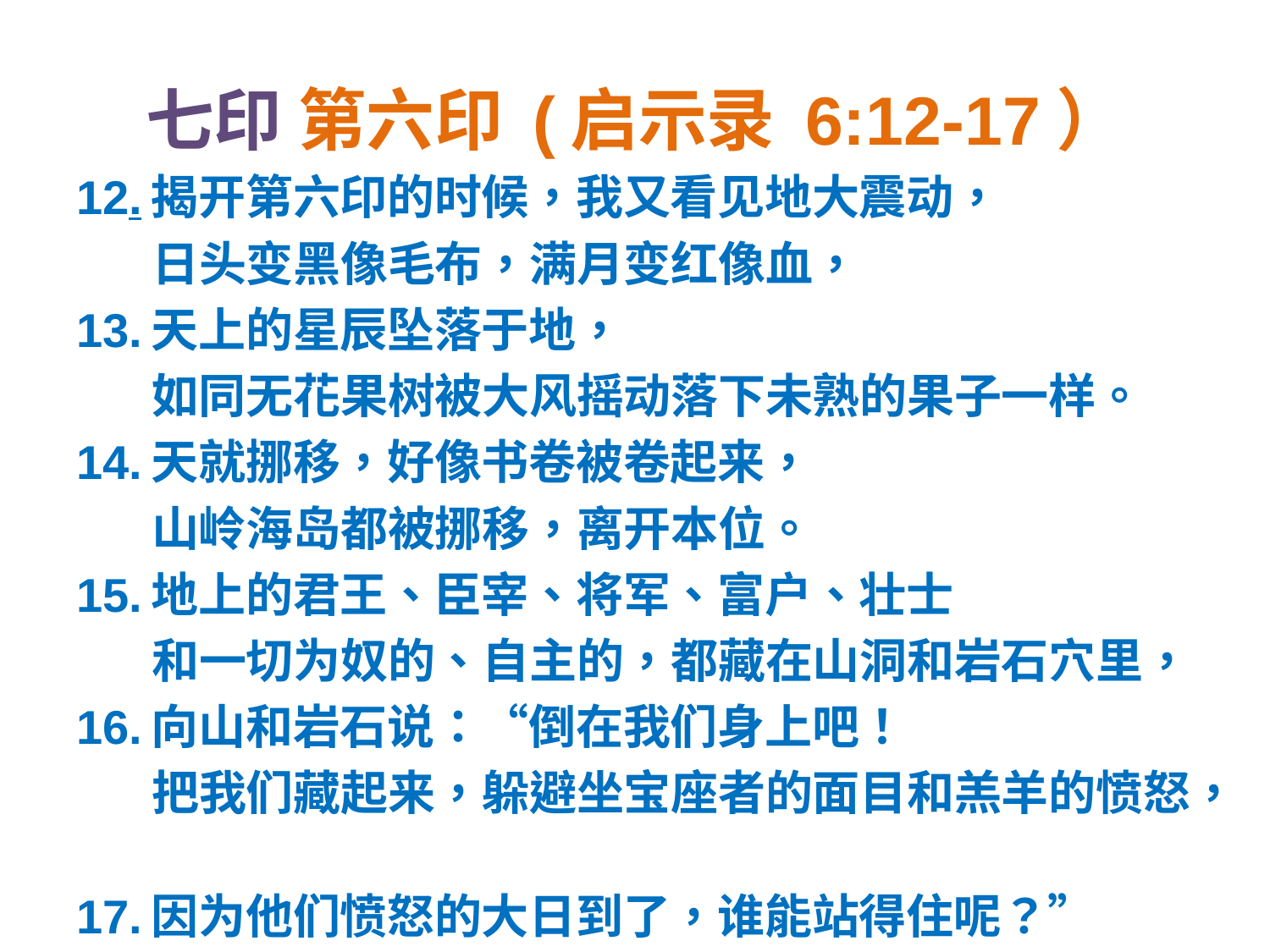

# 七印 第六印 (启示录 6:12-17）
12. 揭开第六印的时候，我又看见地大震动，
      日头变黑像毛布，满月变红像血，
13. 天上的星辰坠落于地，
      如同无花果树被大风摇动落下未熟的果子一样。
14. 天就挪移，好像书卷被卷起来，
      山岭海岛都被挪移，离开本位。
15. 地上的君王、臣宰、将军、富户、壮士
      和一切为奴的、自主的，都藏在山洞和岩石穴里，
16. 向山和岩石说：“倒在我们身上吧！
      把我们藏起来，躲避坐宝座者的面目和羔羊的愤怒，
17. 因为他们愤怒的大日到了，谁能站得住呢？”